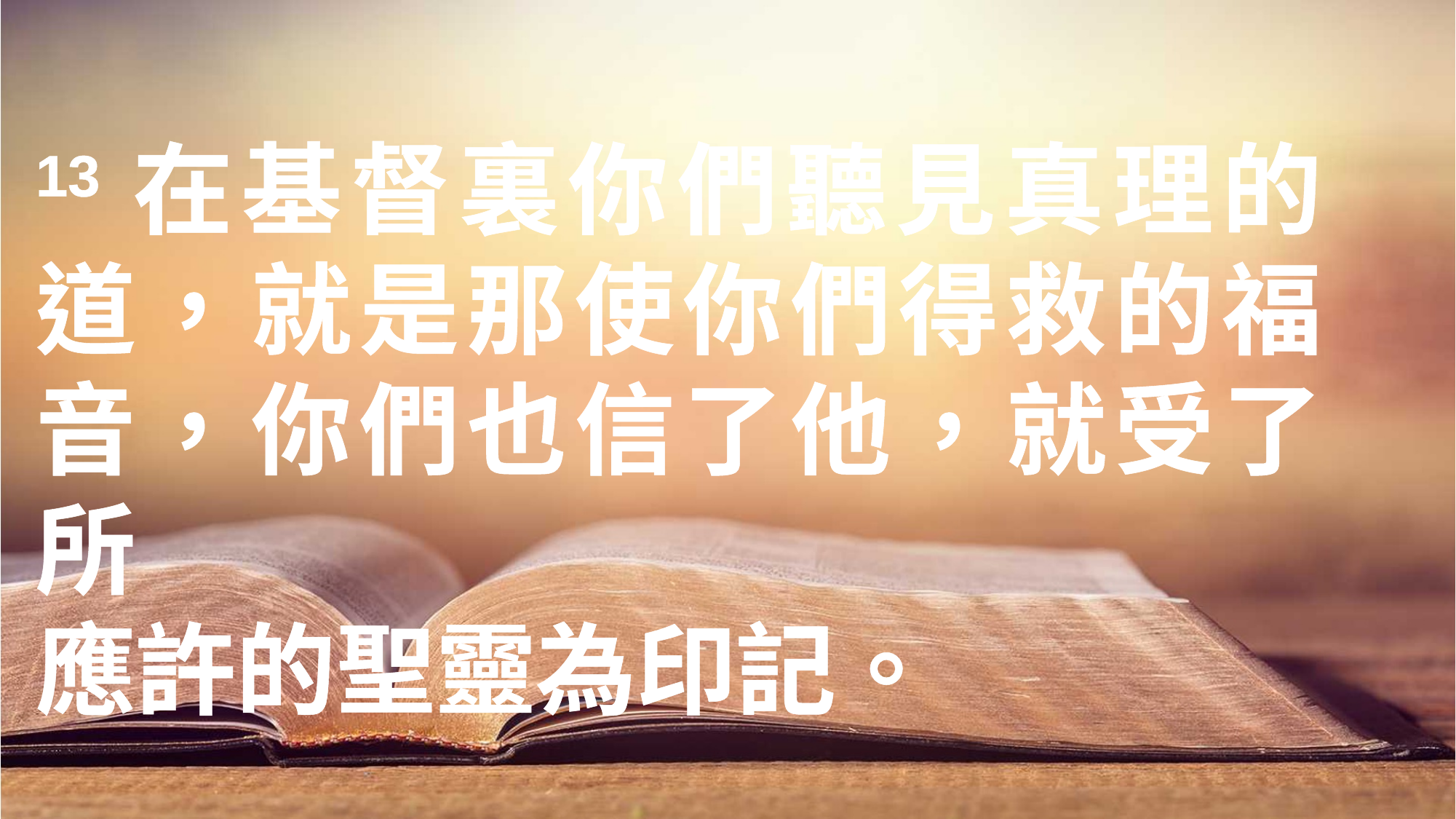

13在基督裏你們聽見真理的道，就是那使你們得救的福音，你們也信了他，就受了所
應許的聖靈為印記。